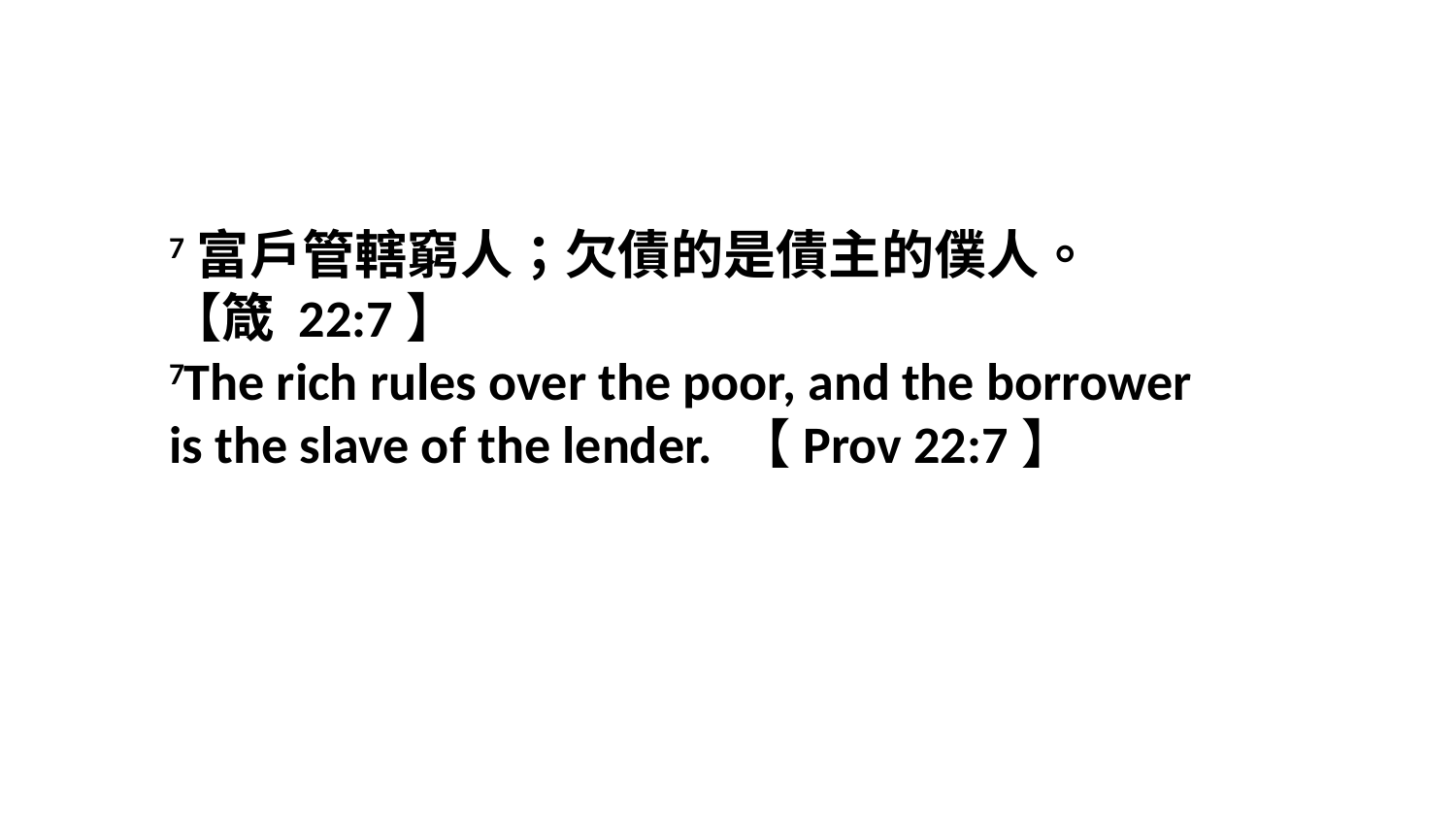

7富戶管轄窮人；欠債的是債主的僕人。
【箴 22:7】
7The rich rules over the poor, and the borrower is the slave of the lender. 【Prov 22:7】